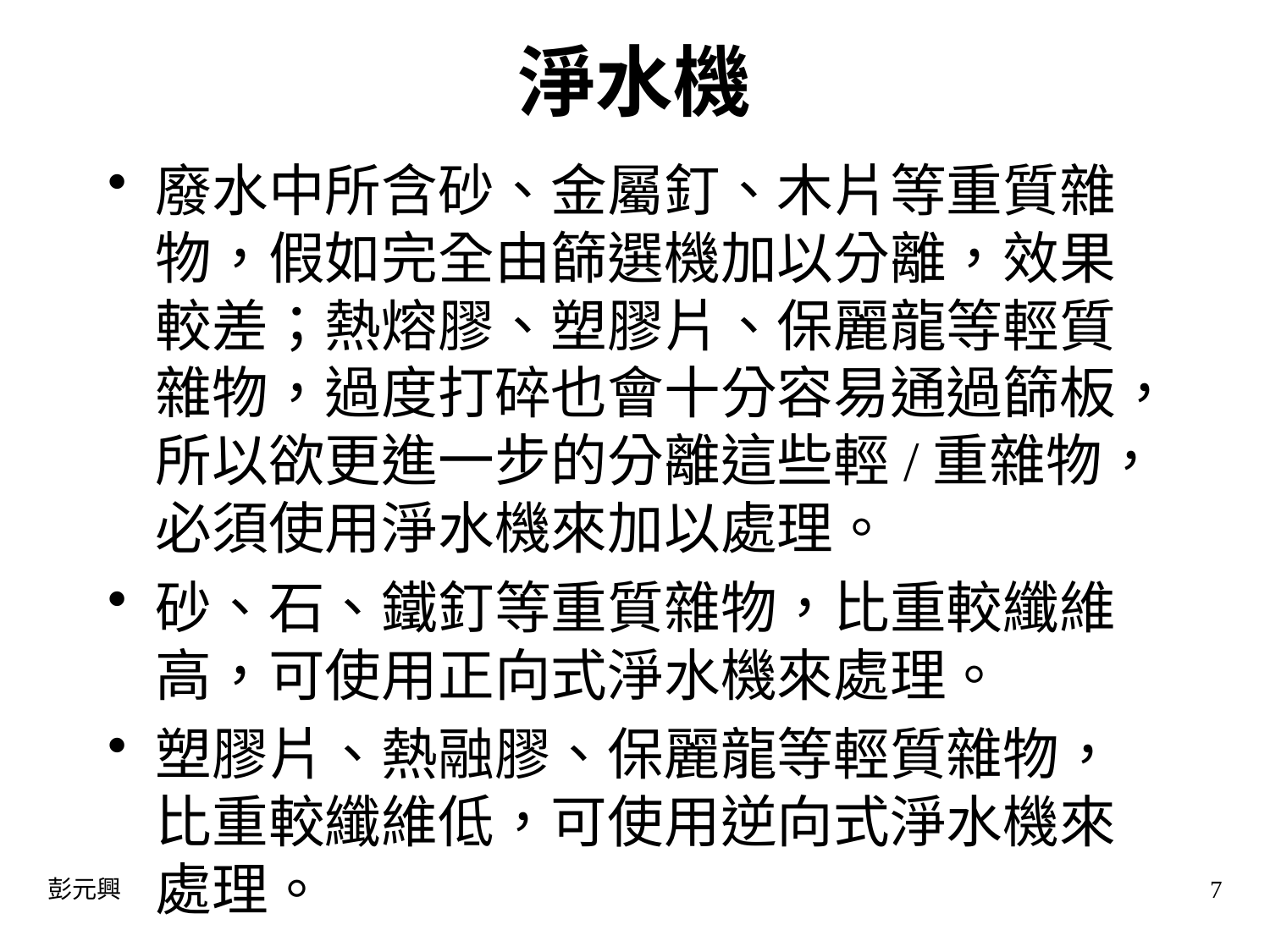

# 淨水機
廢水中所含砂、金屬釘、木片等重質雜物，假如完全由篩選機加以分離，效果較差；熱熔膠、塑膠片、保麗龍等輕質雜物，過度打碎也會十分容易通過篩板，所以欲更進一步的分離這些輕/重雜物，必須使用淨水機來加以處理。
砂、石、鐵釘等重質雜物，比重較纖維高，可使用正向式淨水機來處理。
塑膠片、熱融膠、保麗龍等輕質雜物，比重較纖維低，可使用逆向式淨水機來處理。
彭元興
7